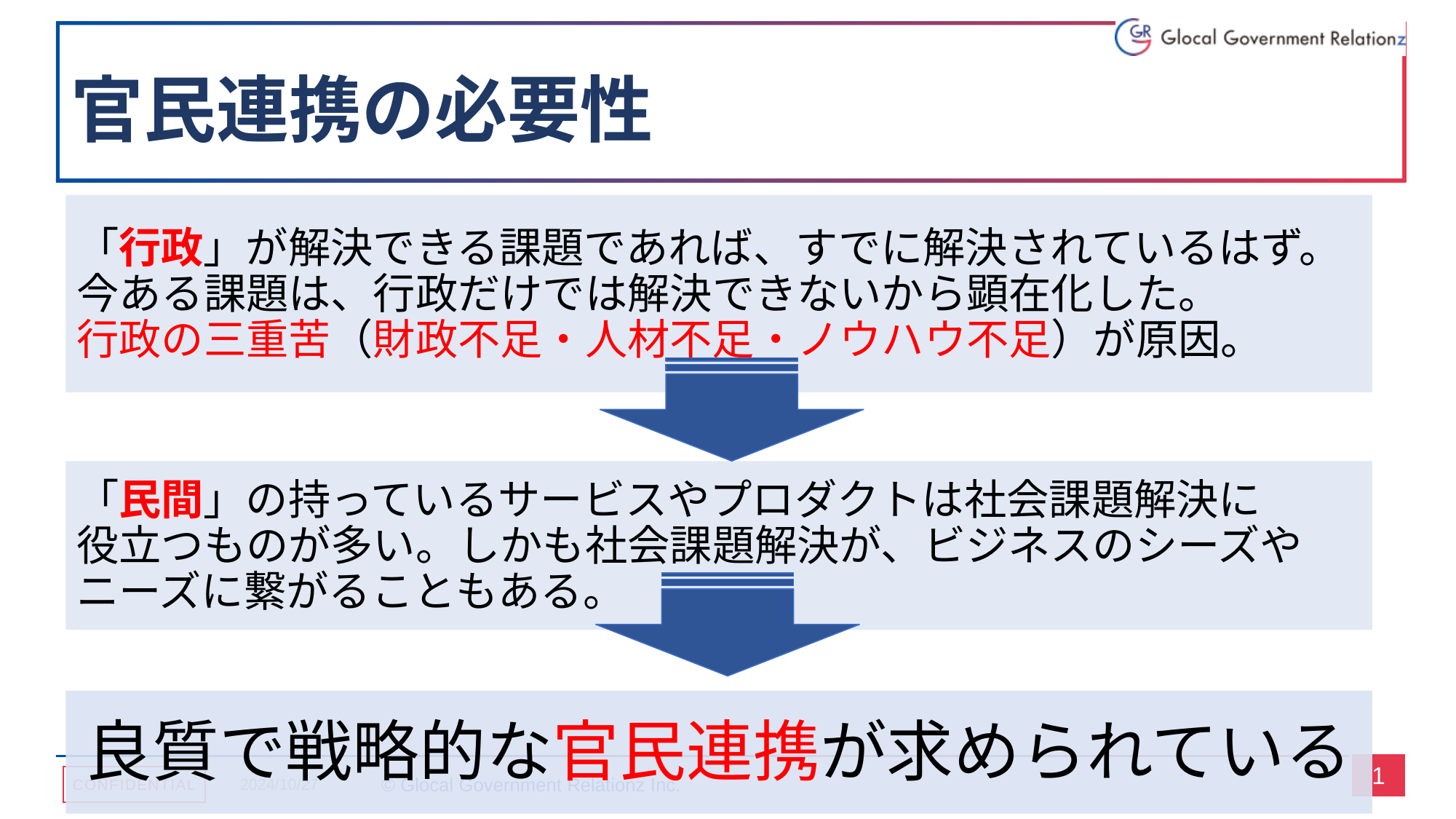

# 官民連携の必要性
「行政」が解決できる課題であれば、すでに解決されているはず。
今ある課題は、行政だけでは解決できないから顕在化した。
行政の三重苦（財政不足・人材不足・ノウハウ不足）が原因。

「民間」の持っているサービスやプロダクトは社会課題解決に
役立つものが多い。しかも社会課題解決が、ビジネスのシーズやニーズに繋がることもある。

良質で戦略的な官民連携が求められている
2024/10/27